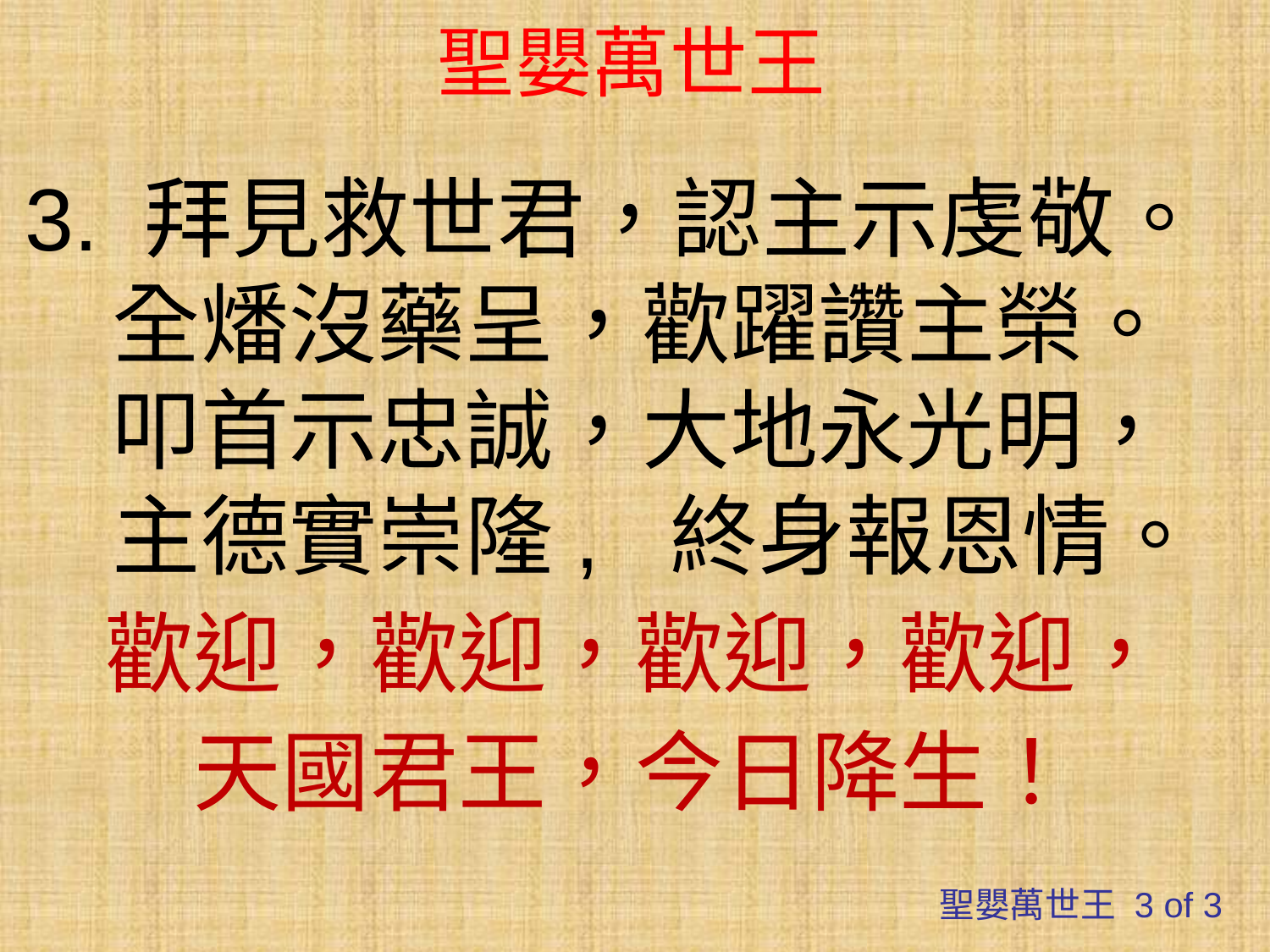

# 聖嬰萬世王
3. 拜見救世君，認主示虔敬。全燔沒藥呈，歡躍讚主榮。叩首示忠誠，大地永光明，主德實崇隆,  終身報恩情。
歡迎，歡迎，歡迎，歡迎，
天國君王，今日降生！
聖嬰萬世王 3 of 3